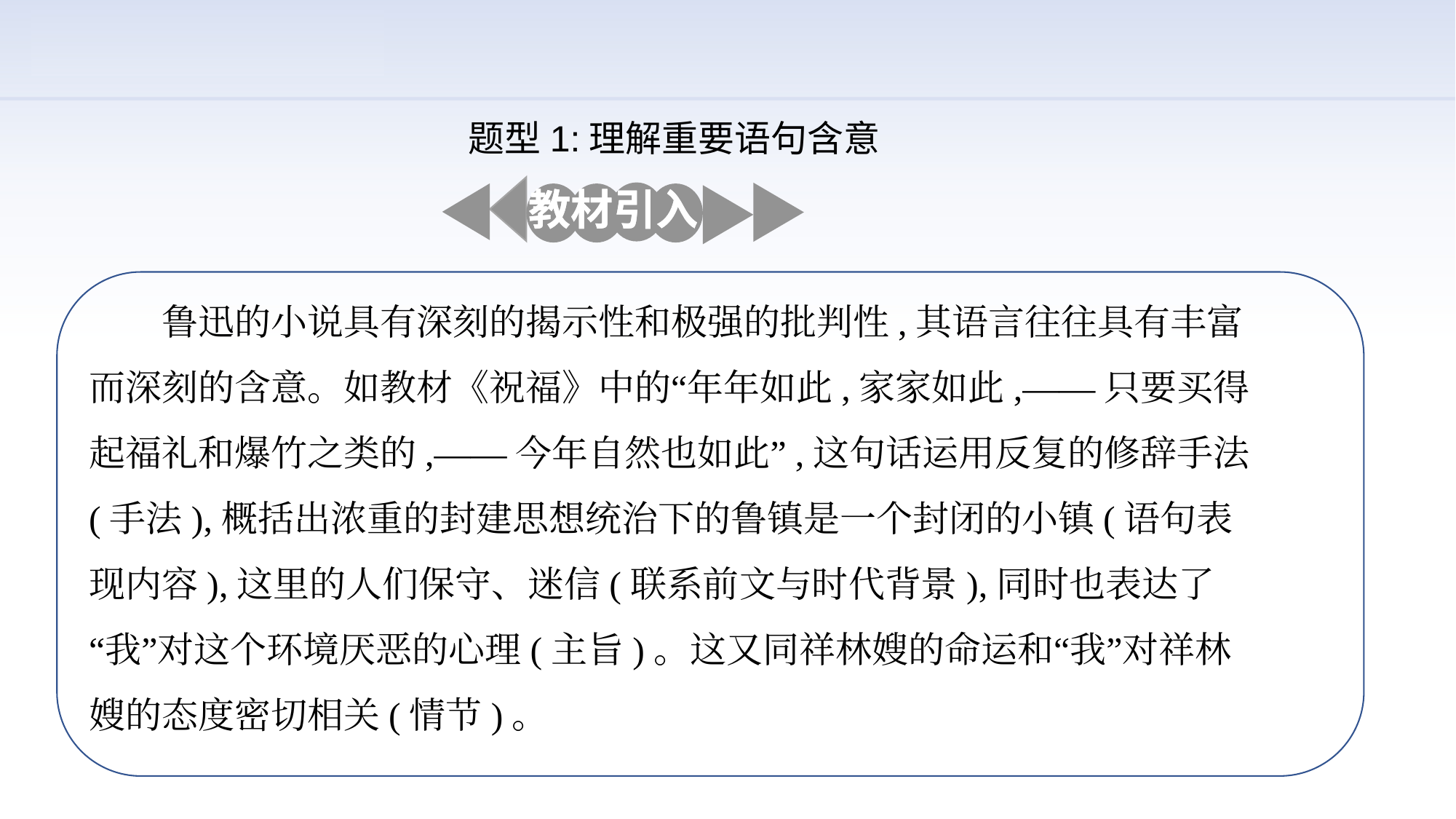

题型1:理解重要语句含意

教材引入

教材引入

　　鲁迅的小说具有深刻的揭示性和极强的批判性,其语言往往具有丰富而深刻的含意。如教材《祝福》中的“年年如此,家家如此,——只要买得起福礼和爆竹之类的,——今年自然也如此”,这句话运用反复的修辞手法(手法),概括出浓重的封建思想统治下的鲁镇是一个封闭的小镇(语句表现内容),这里的人们保守、迷信(联系前文与时代背景),同时也表达了“我”对这个环境厌恶的心理(主旨)。这又同祥林嫂的命运和“我”对祥林嫂的态度密切相关(情节)。